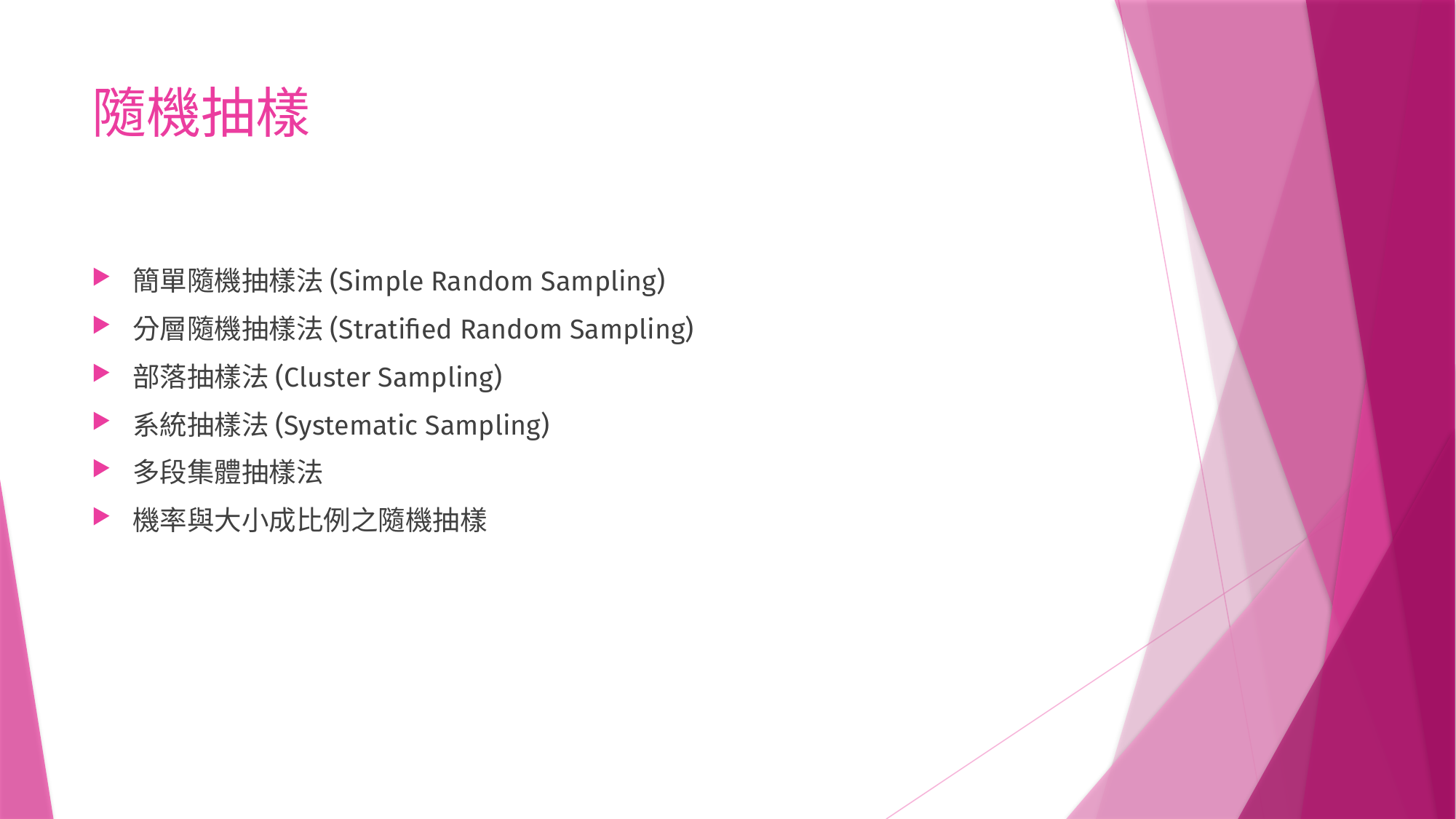

# 隨機抽樣
簡單隨機抽樣法(Simple Random Sampling)
分層隨機抽樣法(Stratified Random Sampling)
部落抽樣法(Cluster Sampling)
系統抽樣法(Systematic Sampling)
多段集體抽樣法
機率與大小成比例之隨機抽樣